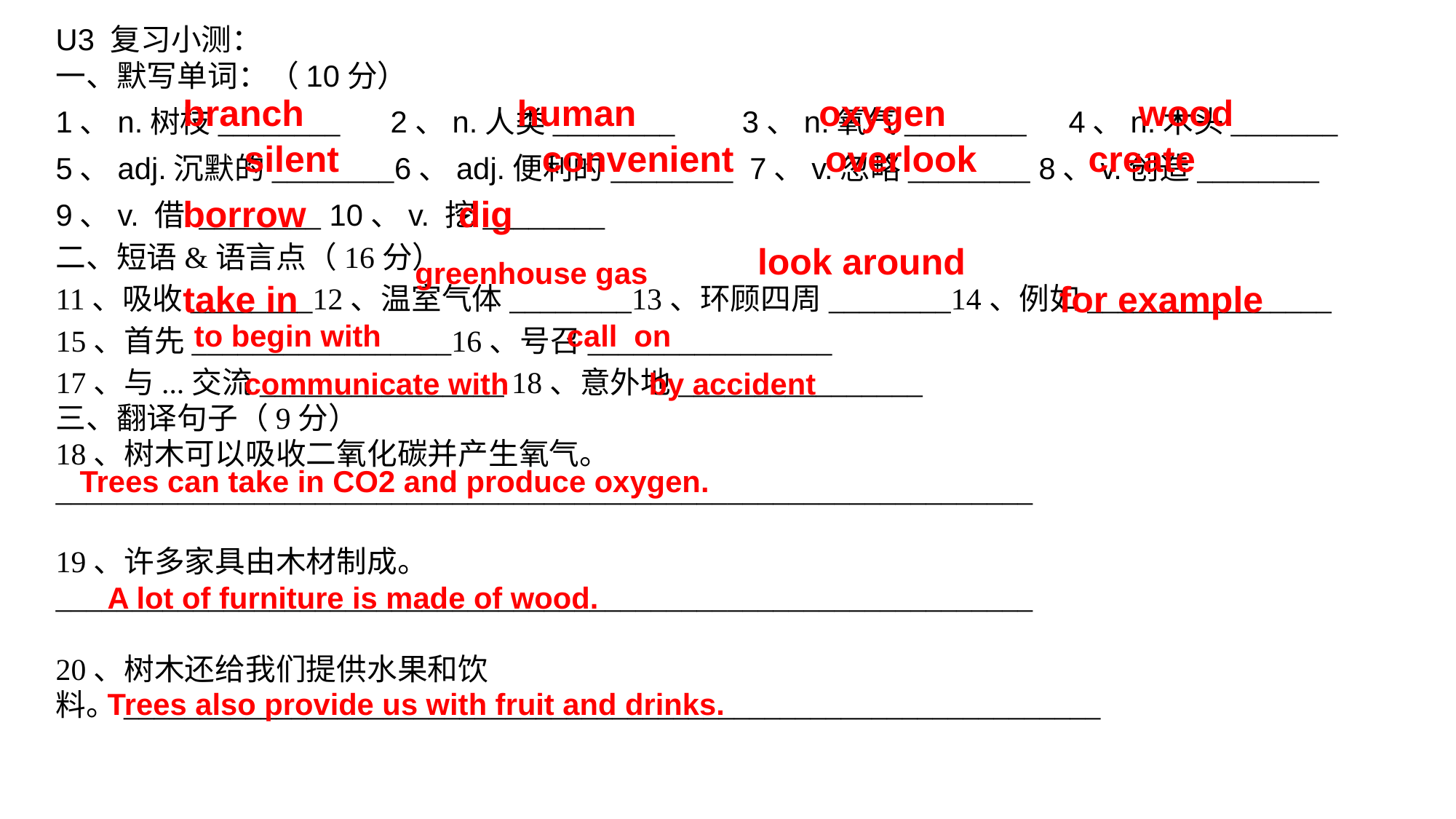

U3 复习小测：
一、默写单词：（10分）
1、n.树枝________      2、n.人类________        3、n.氧气________     4、n.木头_______
5、adj.沉默的________6、adj.便利的________  7、v.忽略________ 8、v.创造________
9、v. 借 ________ 10、v. 挖________
二、短语&语言点（16分）
11、吸收________12、温室气体________13、环顾四周________14、例如________________
15、首先_________________16、号召________________
17、与...交流________________ 18、意外地________________
三、翻译句子（9分）
18、树木可以吸收二氧化碳并产生氧气。
________________________________________________________________

19、许多家具由木材制成。
________________________________________________________________

20、树木还给我们提供水果和饮料。________________________________________________________________

branch                     human                  oxygen                   wood
silent                    convenient         overlook           create
borrow               dig
look around
greenhouse gas
take in                                                                           for example
to begin with
call  on
communicate with
by accident
Trees can take in CO2 and produce oxygen.
A lot of furniture is made of wood.
Trees also provide us with fruit and drinks.